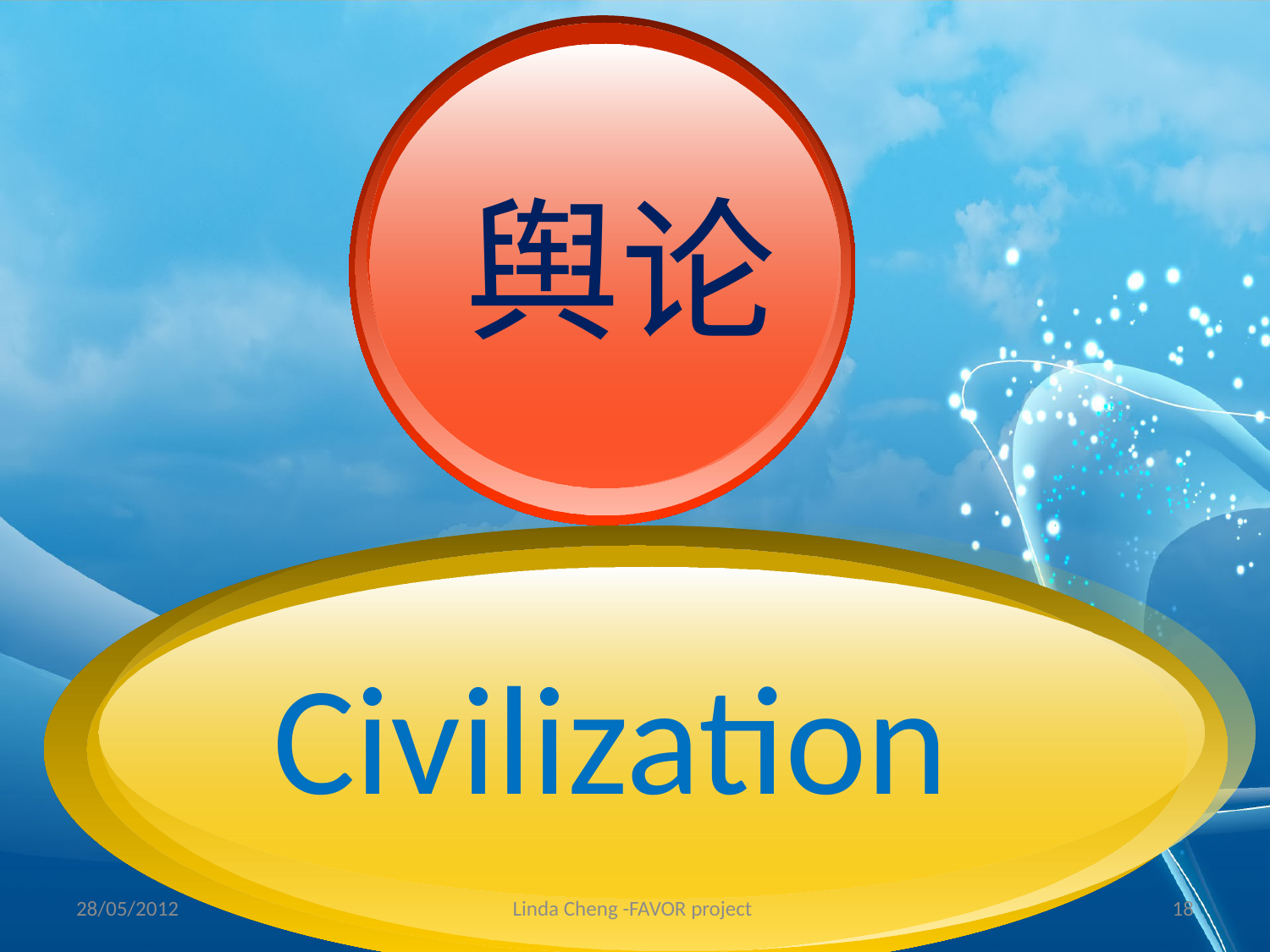

舆论

Civilization
28/05/2012
Linda Cheng -FAVOR project
18